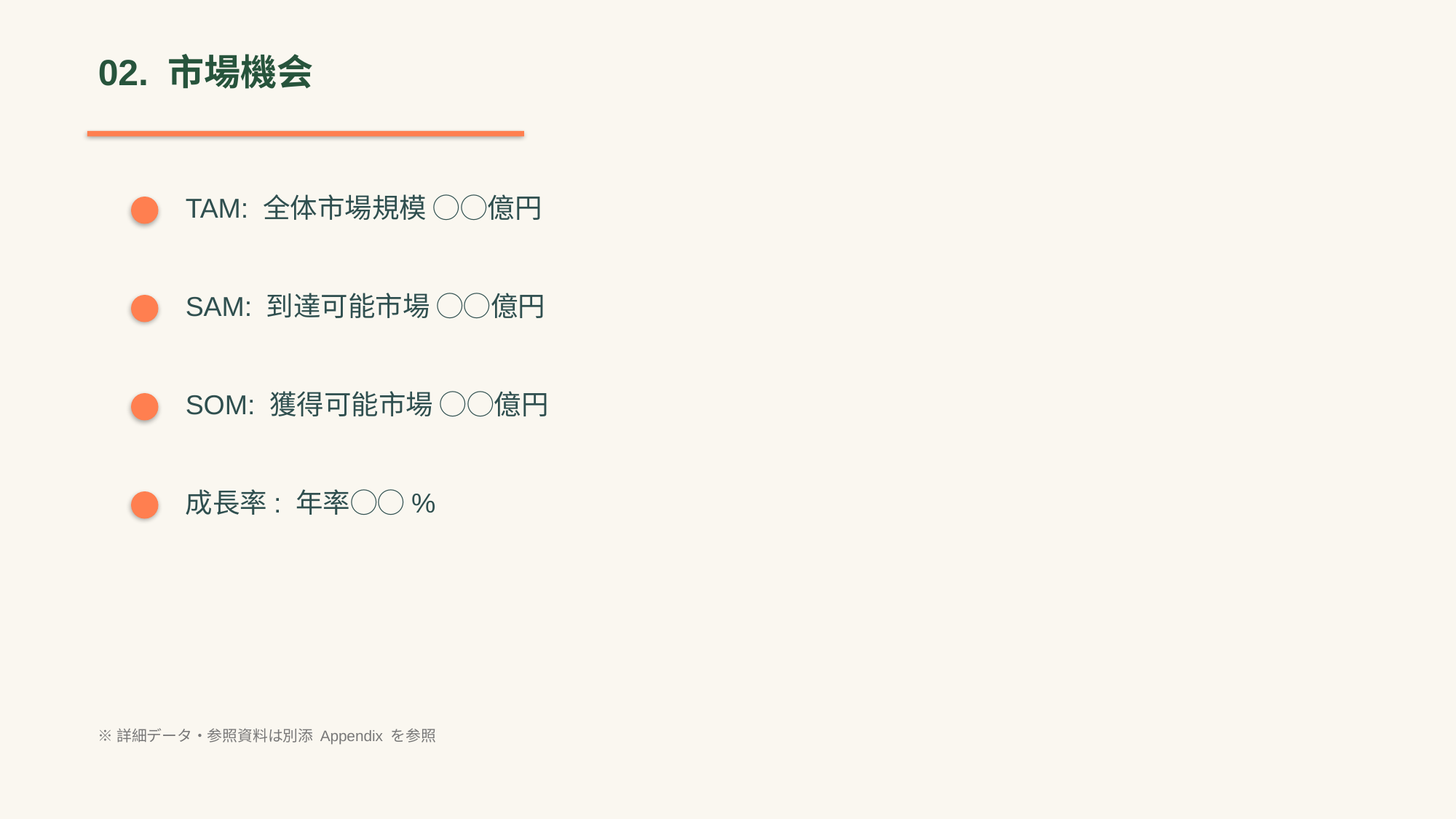

02. 市場機会

TAM: 全体市場規模 ◯◯億円

SAM: 到達可能市場 ◯◯億円

SOM: 獲得可能市場 ◯◯億円

成長率: 年率◯◯%

※詳細データ・参照資料は別添 Appendix を参照